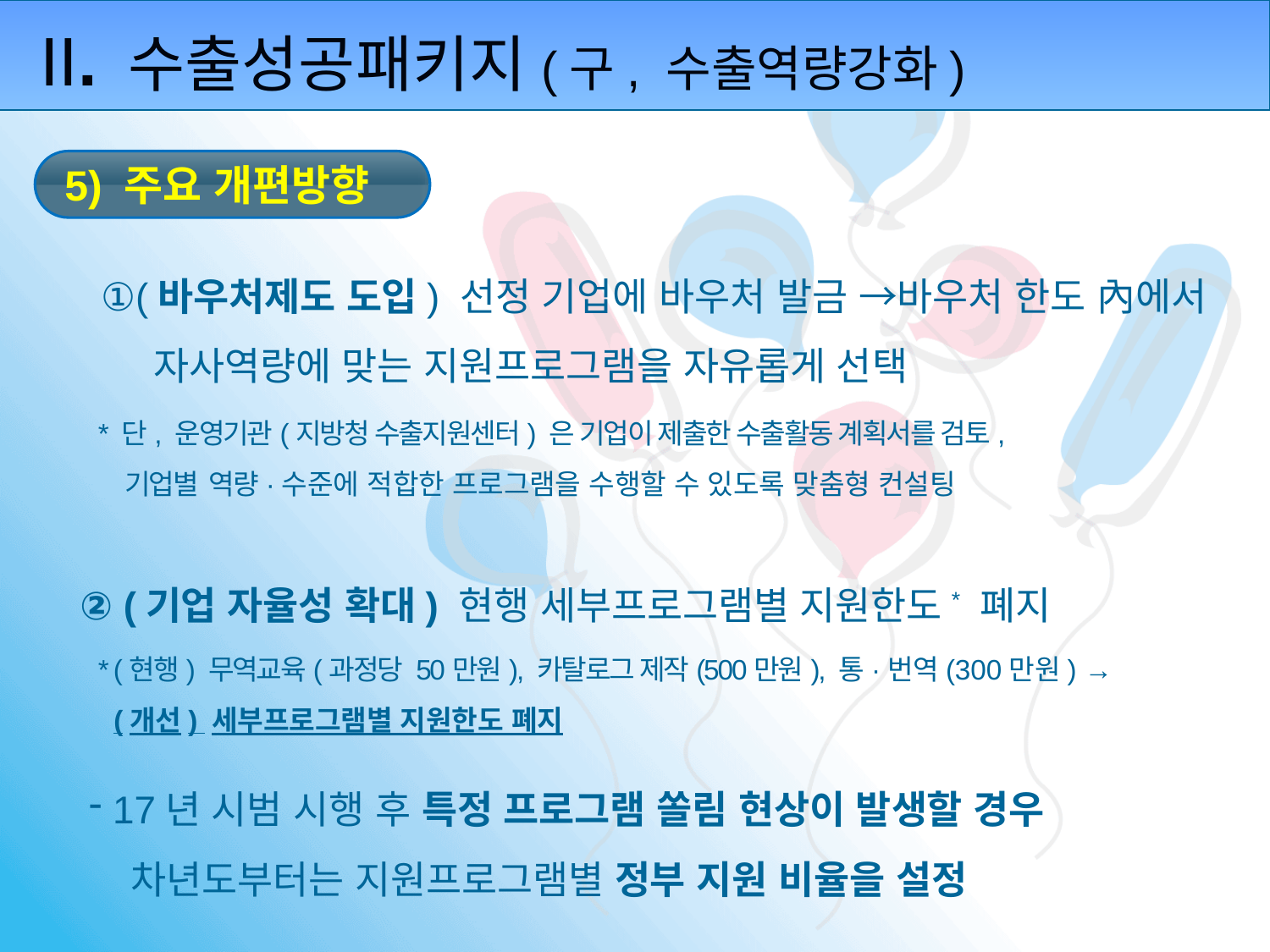

II.
수출성공패키지(구, 수출역량강화)
5) 주요 개편방향
①(바우처제도 도입) 선정 기업에 바우처 발금 →바우처 한도 內에서
    자사역량에 맞는 지원프로그램을 자유롭게 선택

* 단, 운영기관(지방청 수출지원센터) 은 기업이 제출한 수출활동 계획서를 검토,
   기업별  역량·수준에 적합한 프로그램을 수행할 수 있도록 맞춤형 컨설팅
② (기업 자율성 확대) 현행 세부프로그램별 지원한도* 폐지
* (현행) 무역교육(과정당 50만원), 카탈로그 제작(500만원), 통·번역(300만원) →
  (개선) 세부프로그램별 지원한도 폐지
 17년 시범 시행 후 특정 프로그램 쏠림 현상이 발생할 경우
   차년도부터는 지원프로그램별 정부 지원 비율을 설정